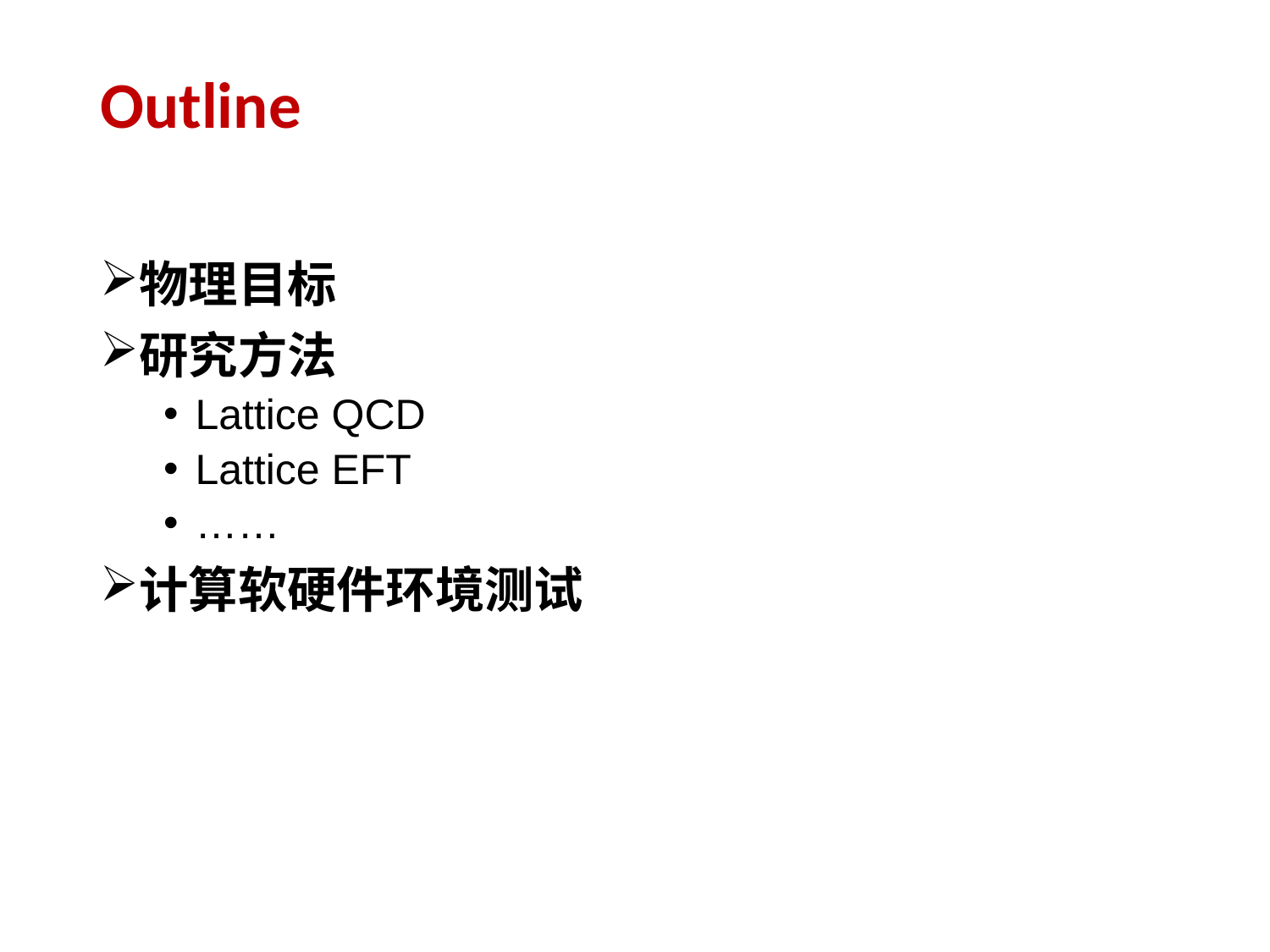

# Outline
物理目标
研究方法
Lattice QCD
Lattice EFT
……
计算软硬件环境测试